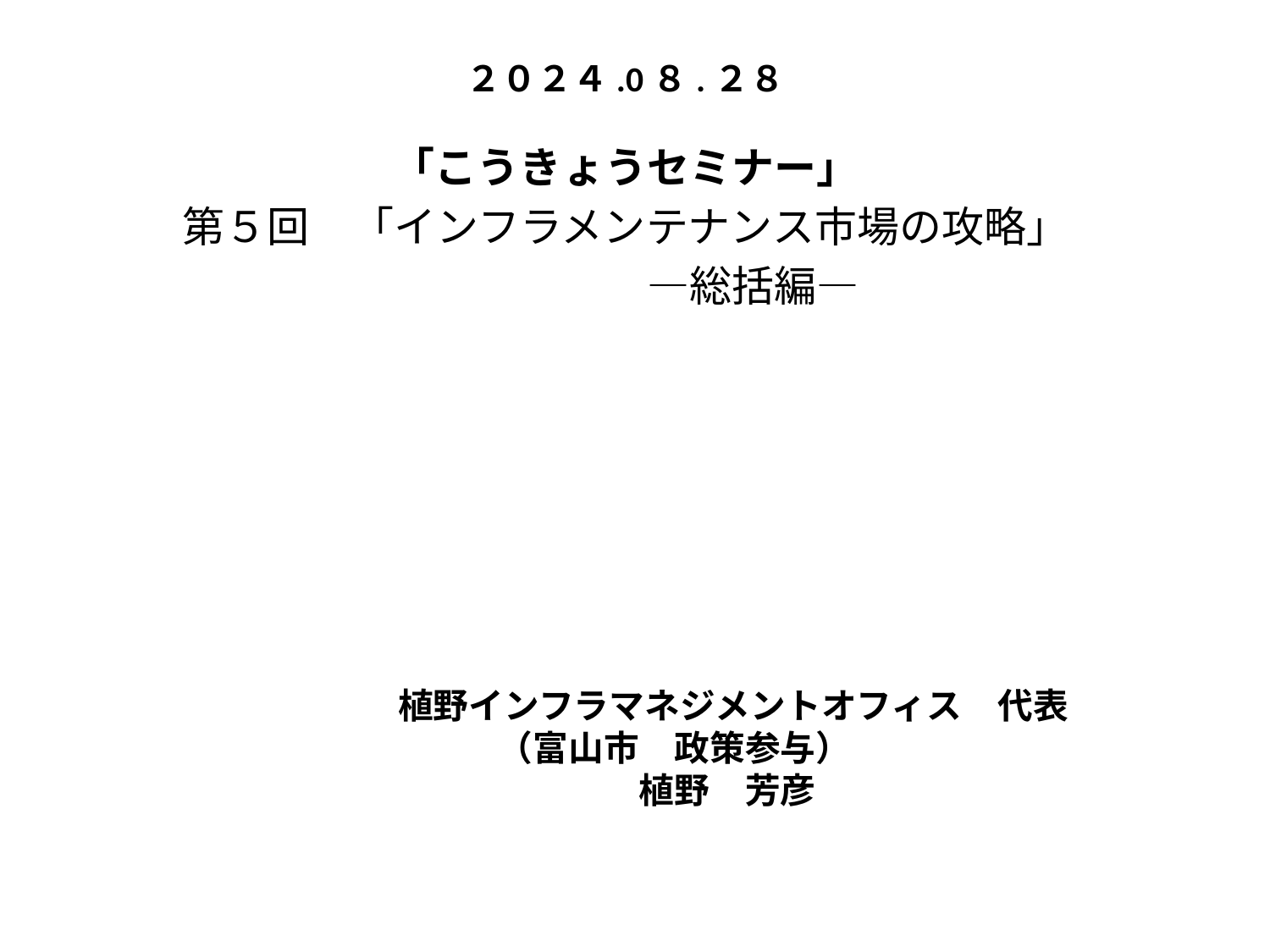

２０２４.0８.２８

「こうきょうセミナー」
第５回　「インフラメンテナンス市場の攻略」
　　　　　　―総括編―
　　　　　　　　植野インフラマネジメントオフィス　代表
　　　　　　　　　　（富山市　政策参与）
　　　　　　　　　　　　　　植野　芳彦